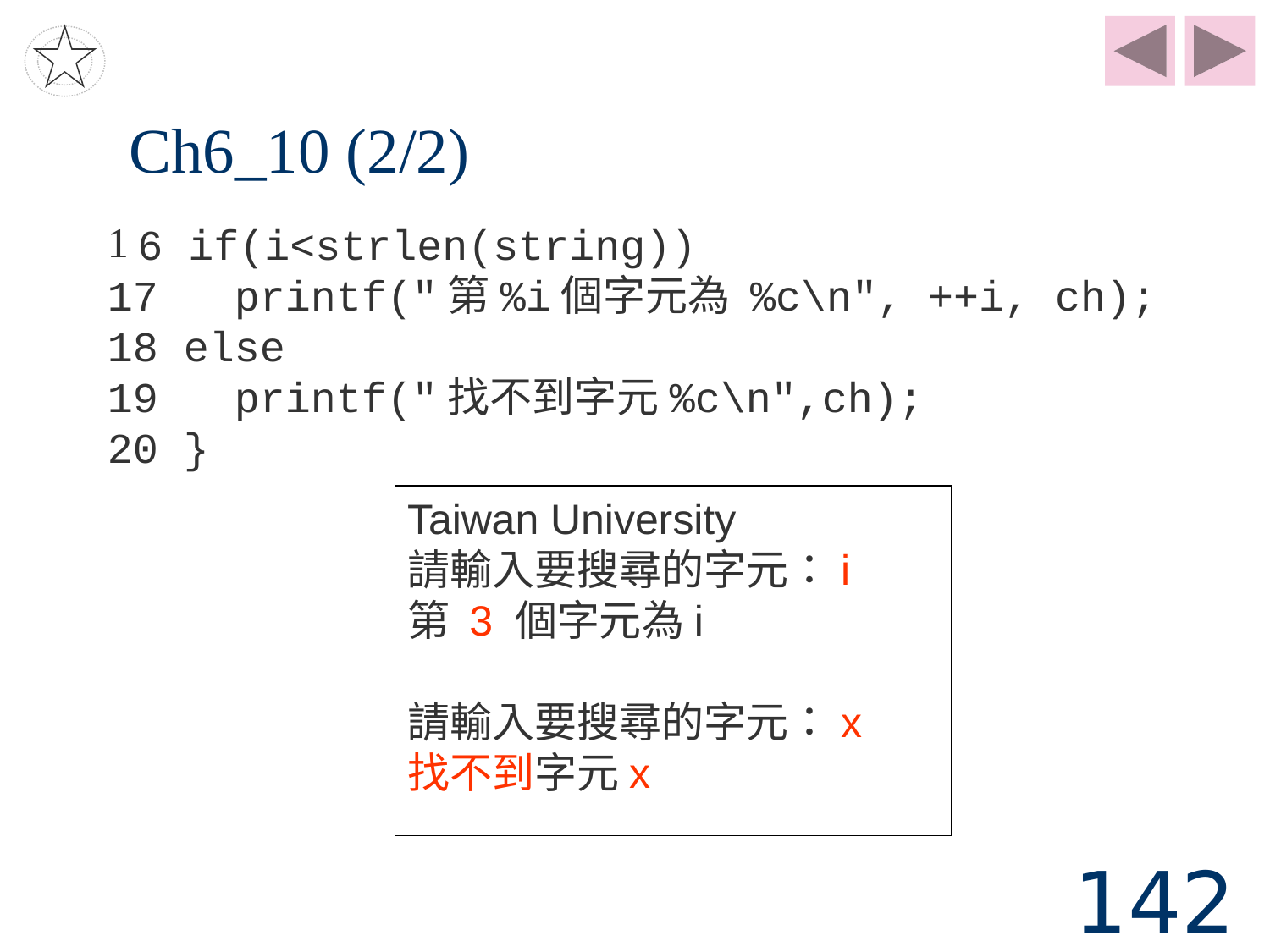

# Ch6_10 (2/2)
6 if(i<strlen(string))
17   printf("第%i個字元為 %c\n", ++i, ch);
18 else
19   printf("找不到字元%c\n",ch);
20 }
Taiwan University
請輸入要搜尋的字元：i
第 3 個字元為i

請輸入要搜尋的字元：x
找不到字元x
142